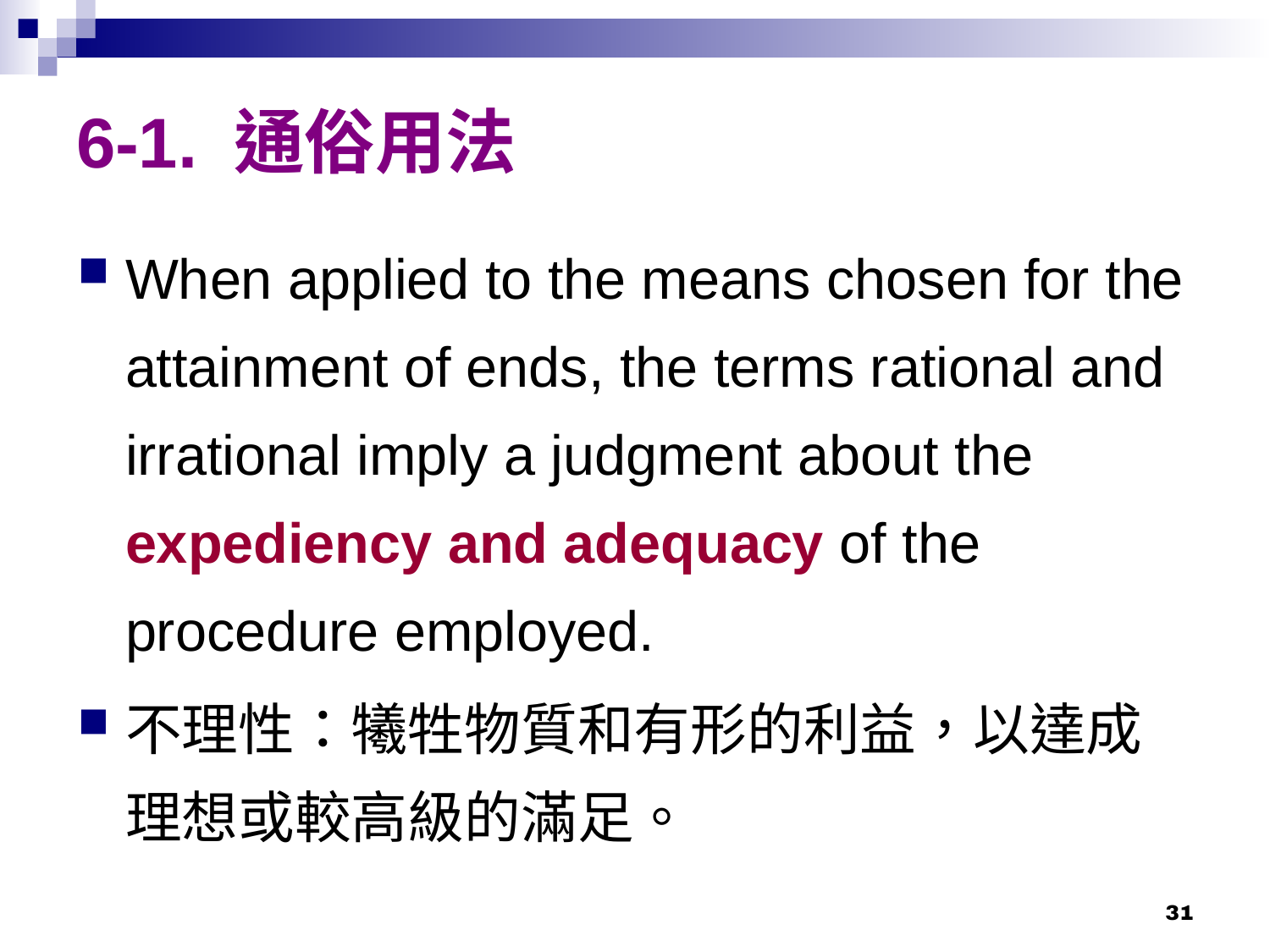

# 6-1. 通俗用法
When applied to the means chosen for the attainment of ends, the terms rational and irrational imply a judgment about the expediency and adequacy of the procedure employed.
不理性：犧牲物質和有形的利益，以達成理想或較高級的滿足。
31